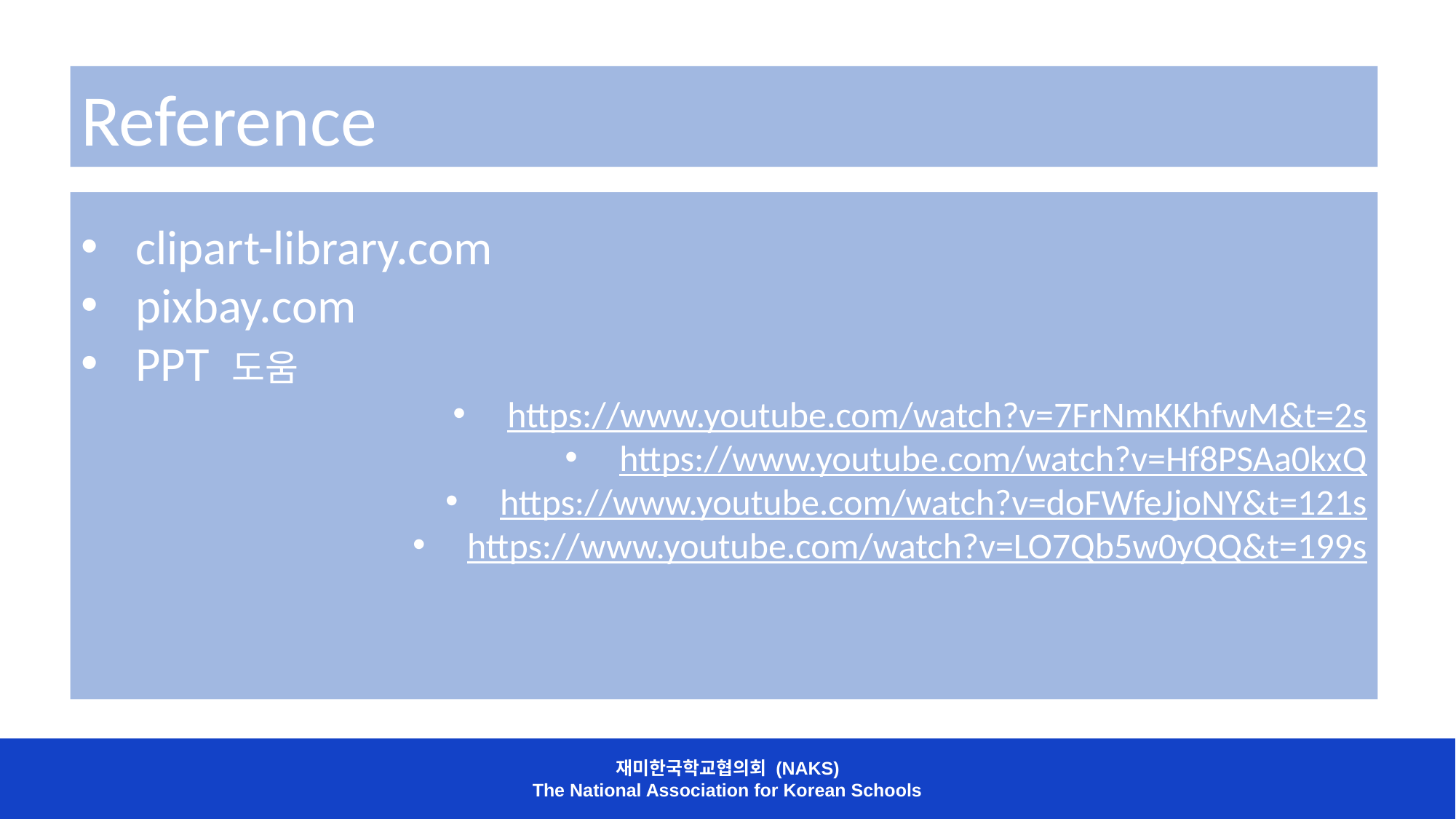

Reference

clipart-library.com
pixbay.com
PPT 도움
https://www.youtube.com/watch?v=7FrNmKKhfwM&t=2s
https://www.youtube.com/watch?v=Hf8PSAa0kxQ
https://www.youtube.com/watch?v=doFWfeJjoNY&t=121s
https://www.youtube.com/watch?v=LO7Qb5w0yQQ&t=199s

재미한국학교협의회 (NAKS)
The National Association for Korean Schools